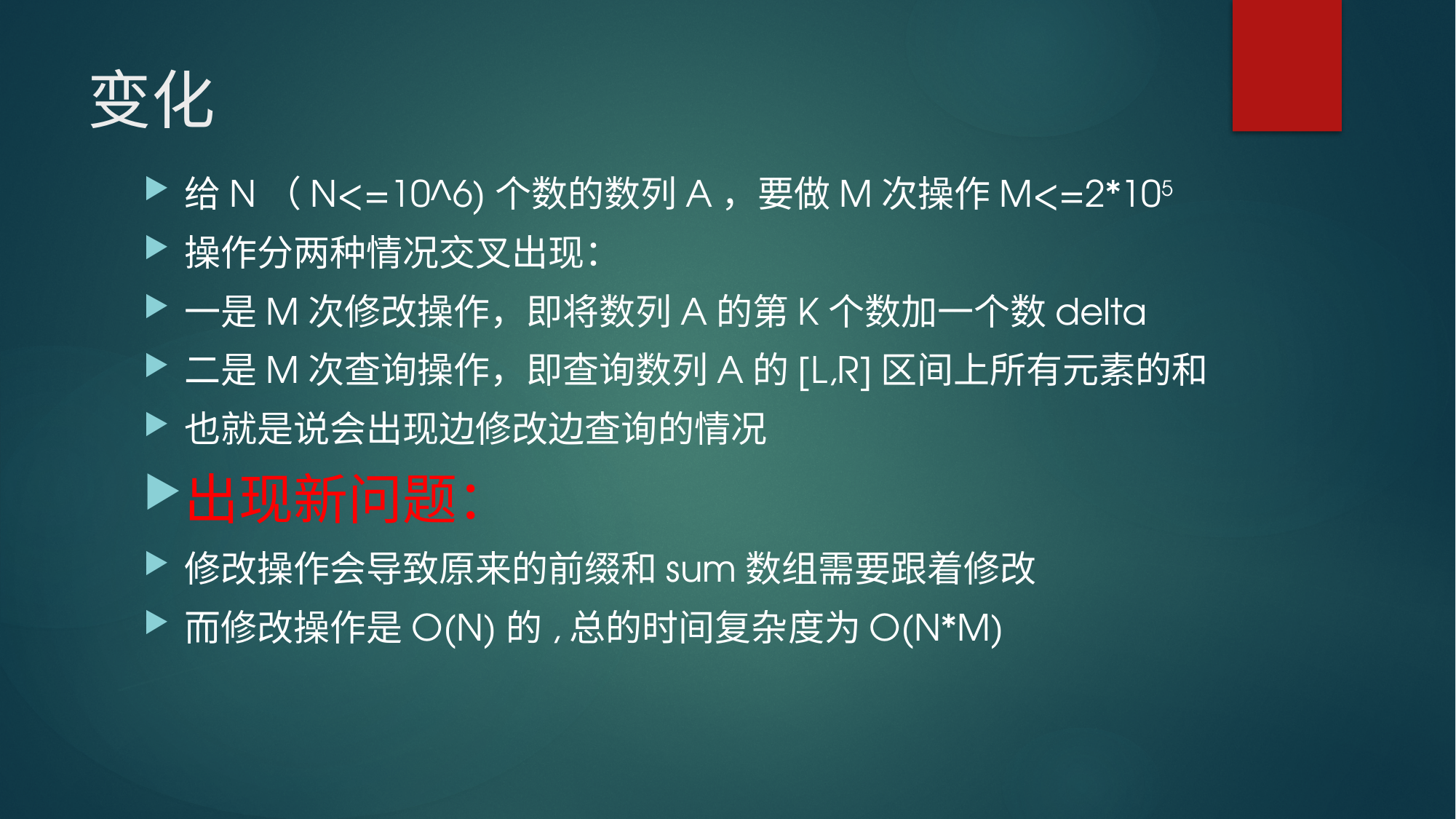

# 变化
给N（N<=10^6)个数的数列A，要做M次操作M<=2*105
操作分两种情况交叉出现：
一是M次修改操作，即将数列A的第K个数加一个数delta
二是M次查询操作，即查询数列A的[L,R]区间上所有元素的和
也就是说会出现边修改边查询的情况
出现新问题：
修改操作会导致原来的前缀和sum数组需要跟着修改
而修改操作是O(N)的,总的时间复杂度为O(N*M)